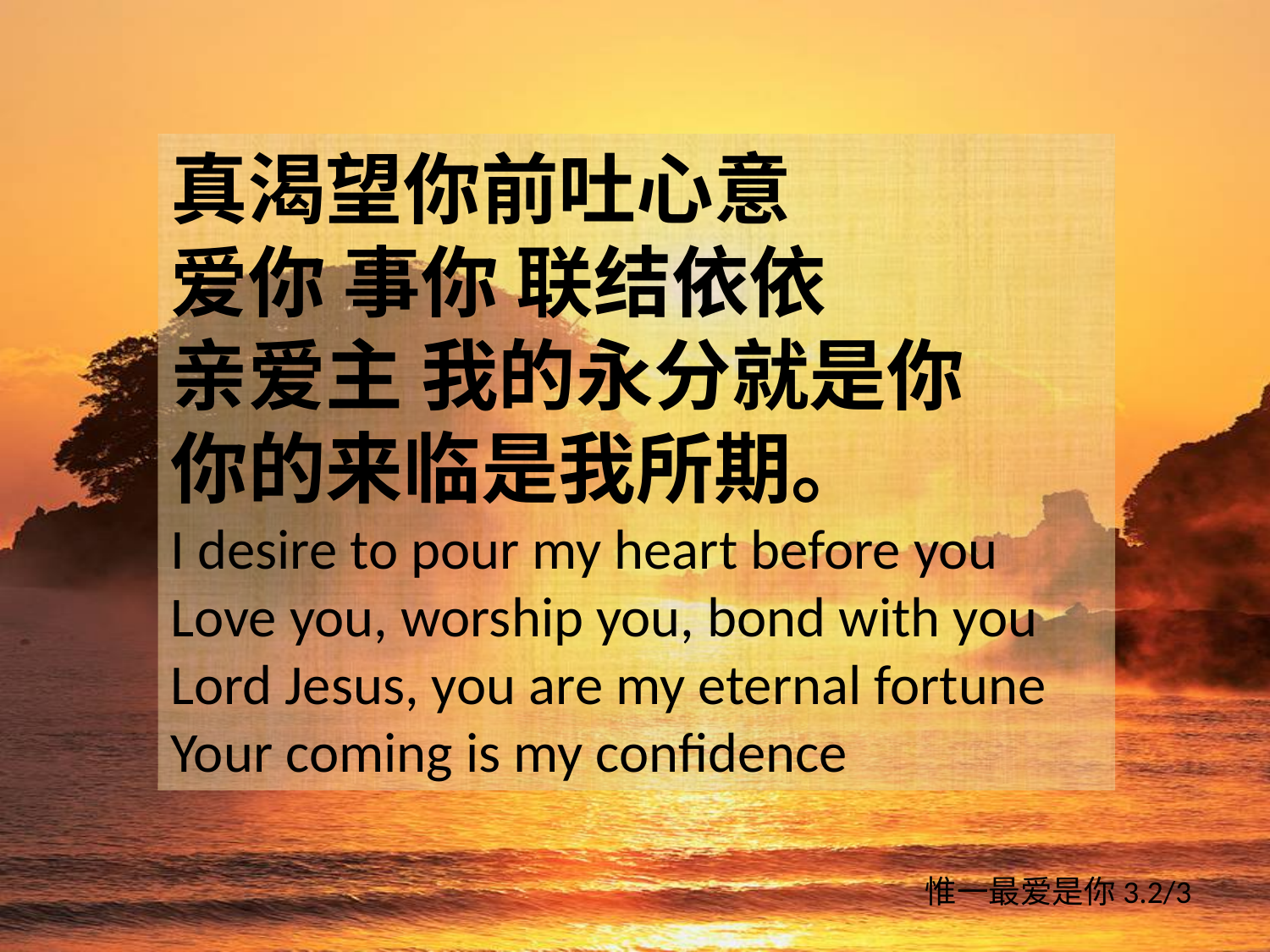

真渴望你前吐心意
爱你 事你 联结依依
亲爱主 我的永分就是你
你的来临是我所期。
I desire to pour my heart before you
Love you, worship you, bond with you
Lord Jesus, you are my eternal fortune
Your coming is my confidence
惟一最爱是你3.2/3